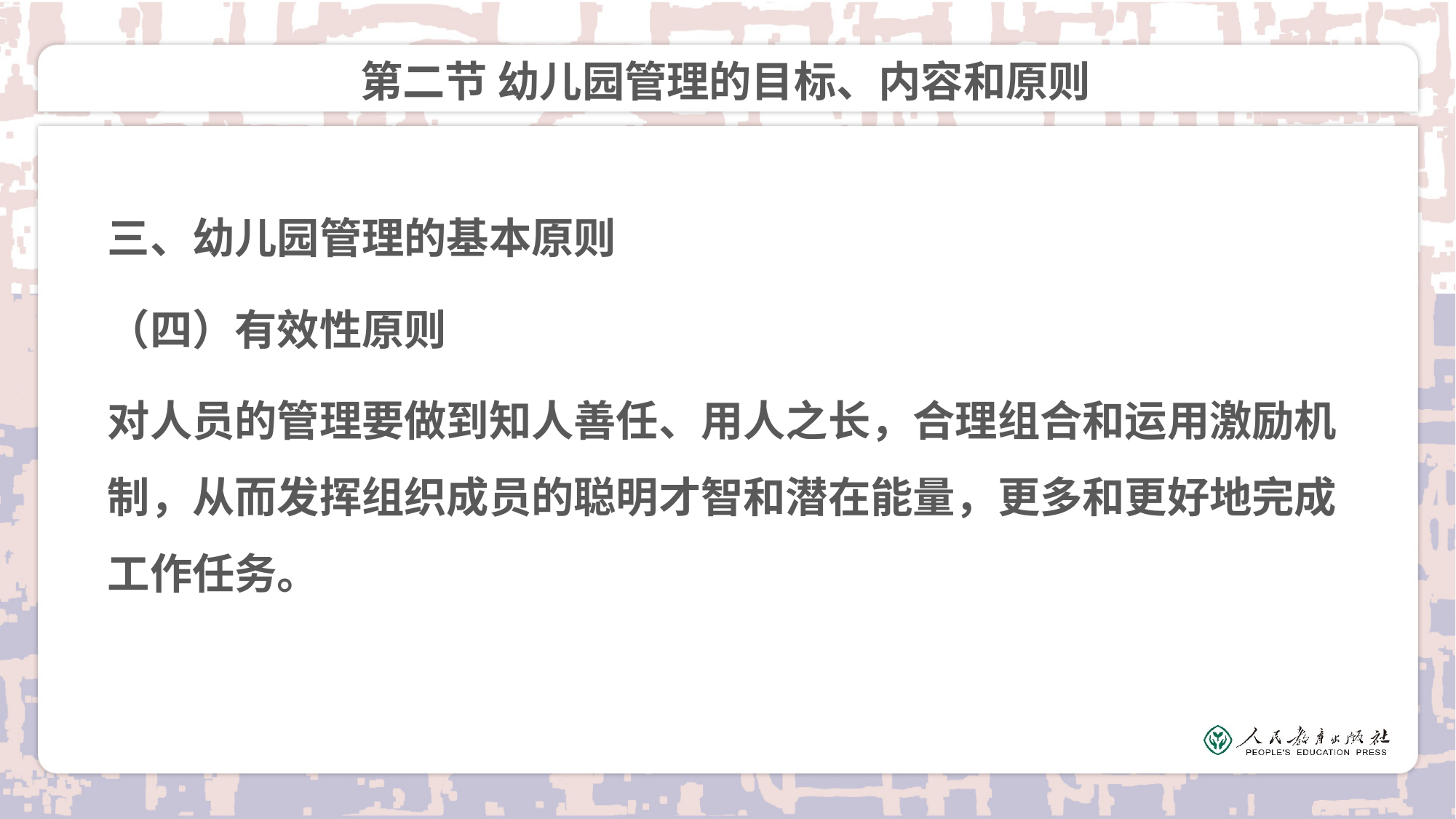

# 第二节 幼儿园管理的目标、内容和原则
三、幼儿园管理的基本原则
（四）有效性原则
对人员的管理要做到知人善任、用人之长，合理组合和运用激励机制，从而发挥组织成员的聪明才智和潜在能量，更多和更好地完成工作任务。